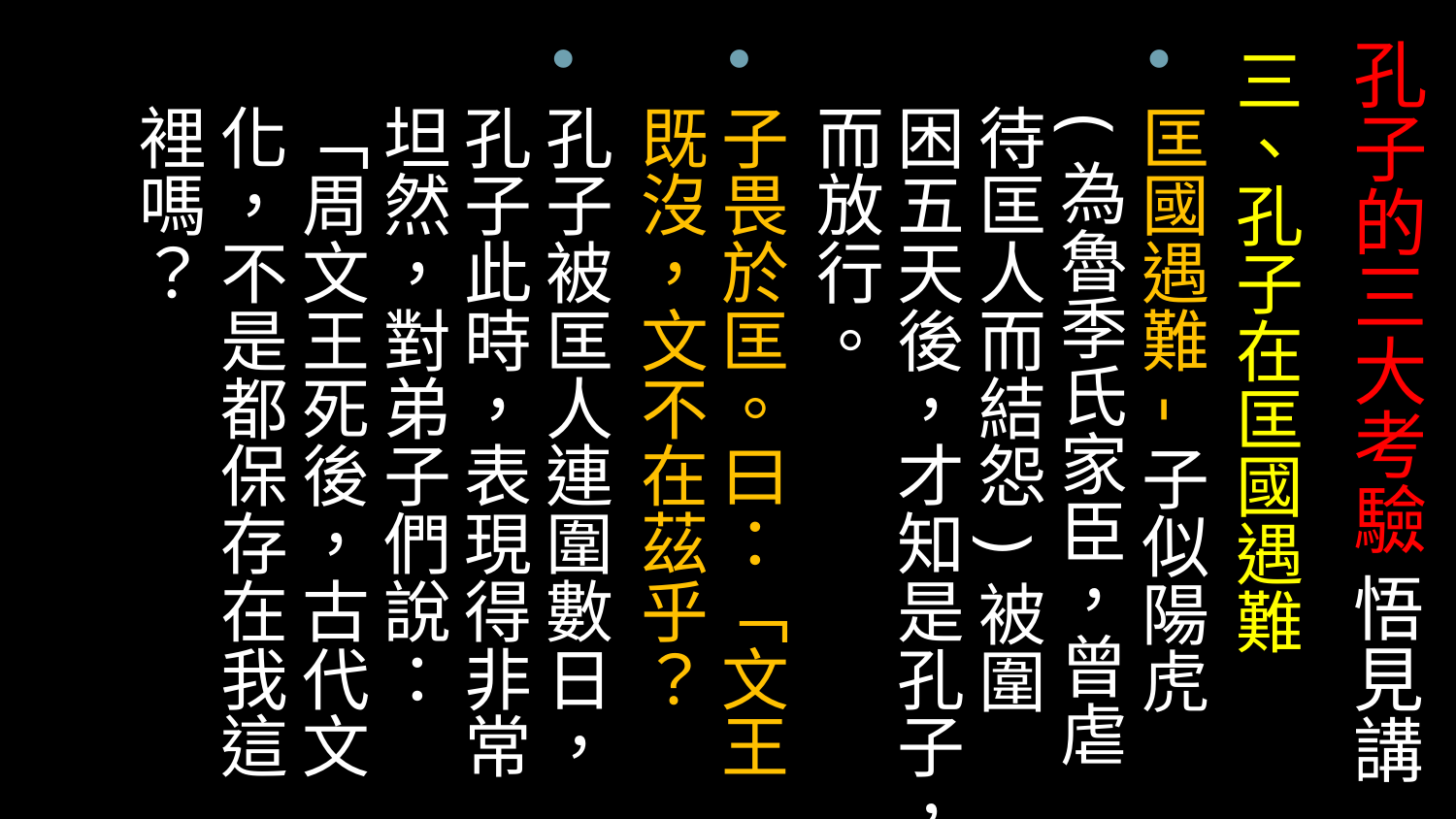

三、孔子在匡國遇難
匡國遇難-子似陽虎(為魯季氏家臣，曾虐待匡人而結怨)被圍困五天後，才知是孔子，而放行。
子畏於匡。曰：「文王既沒，文不在茲乎？
孔子被匡人連圍數日，孔子此時，表現得非常坦然，對弟子們說：「周文王死後，古代文化，不是都保存在我這裡嗎？

# 孔子的三大考驗 悟見講